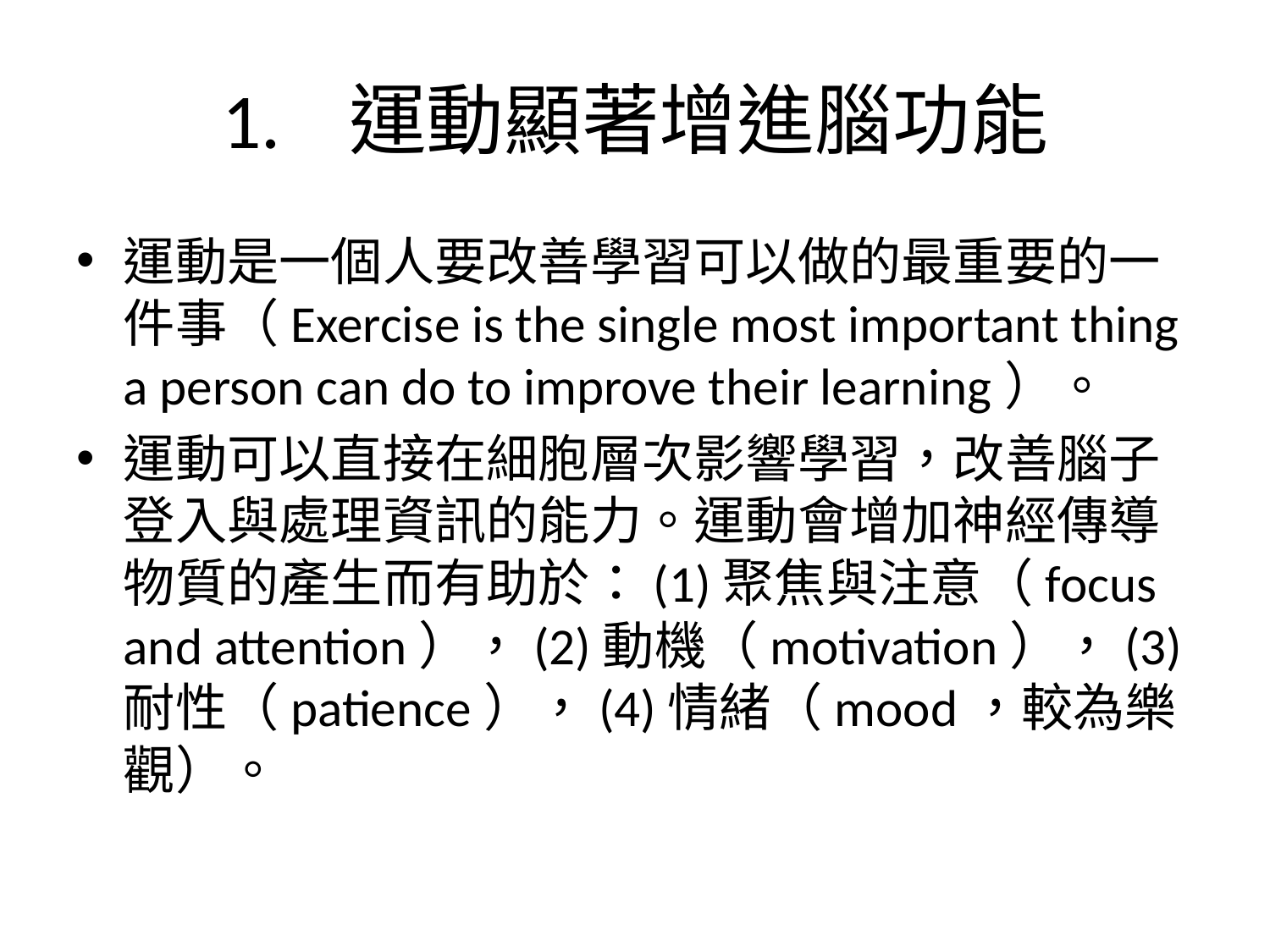

# 1.	運動顯著增進腦功能
運動是一個人要改善學習可以做的最重要的一件事（Exercise is the single most important thing a person can do to improve their learning）。
運動可以直接在細胞層次影響學習，改善腦子登入與處理資訊的能力。運動會增加神經傳導物質的產生而有助於：(1)聚焦與注意（focus and attention），(2)動機（motivation），(3)耐性（patience），(4)情緒（mood，較為樂觀）。